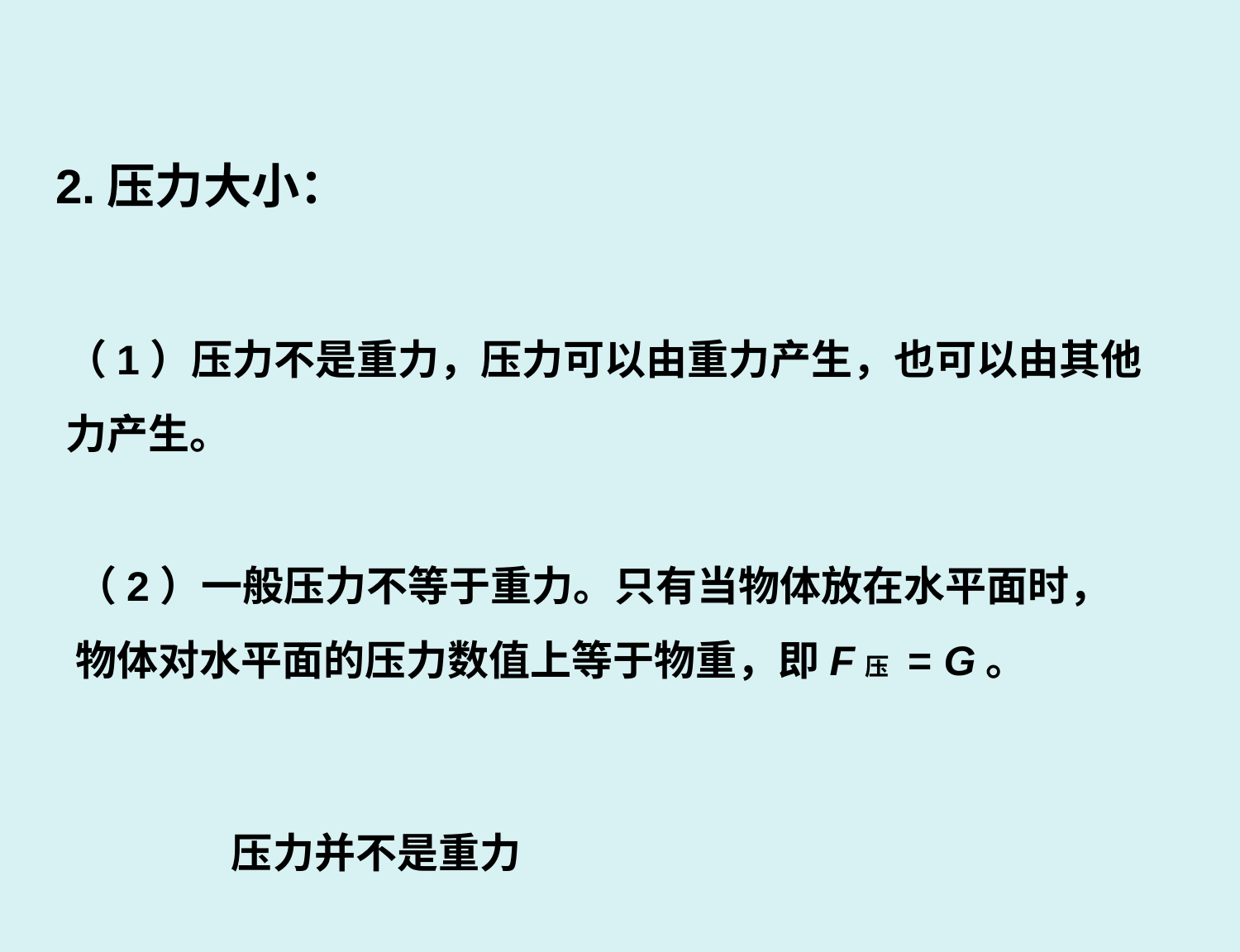

#

2.压力大小：
（1）压力不是重力，压力可以由重力产生，也可以由其他力产生。
（2）一般压力不等于重力。只有当物体放在水平面时，物体对水平面的压力数值上等于物重，即F压 = G。
压力并不是重力